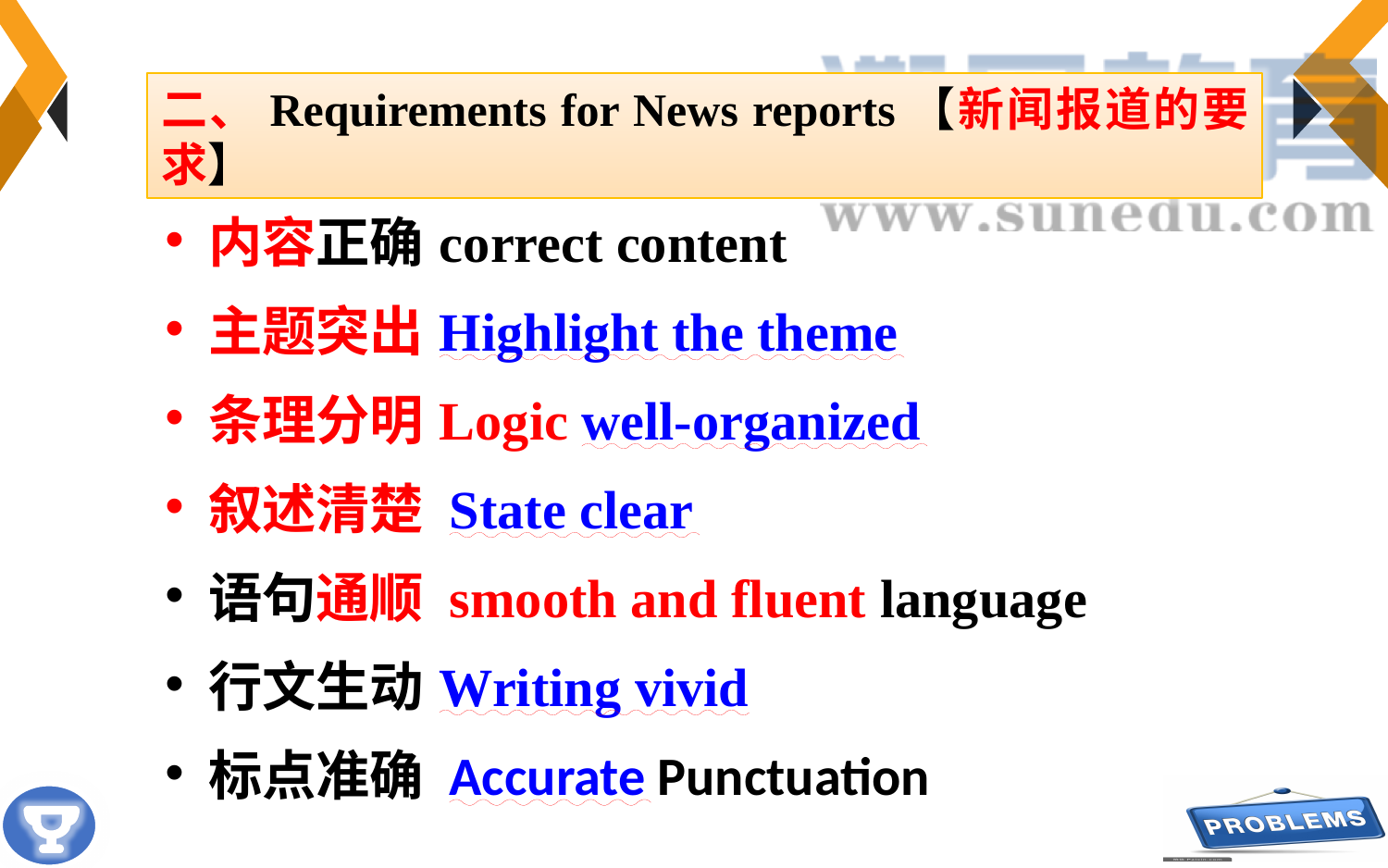

二、Requirements for News reports【新闻报道的要求】
内容正确correct content
主题突出Highlight the theme
条理分明Logic well-organized
叙述清楚 State clear
语句通顺 smooth and fluent language
行文生动Writing vivid
标点准确 Accurate Punctuation